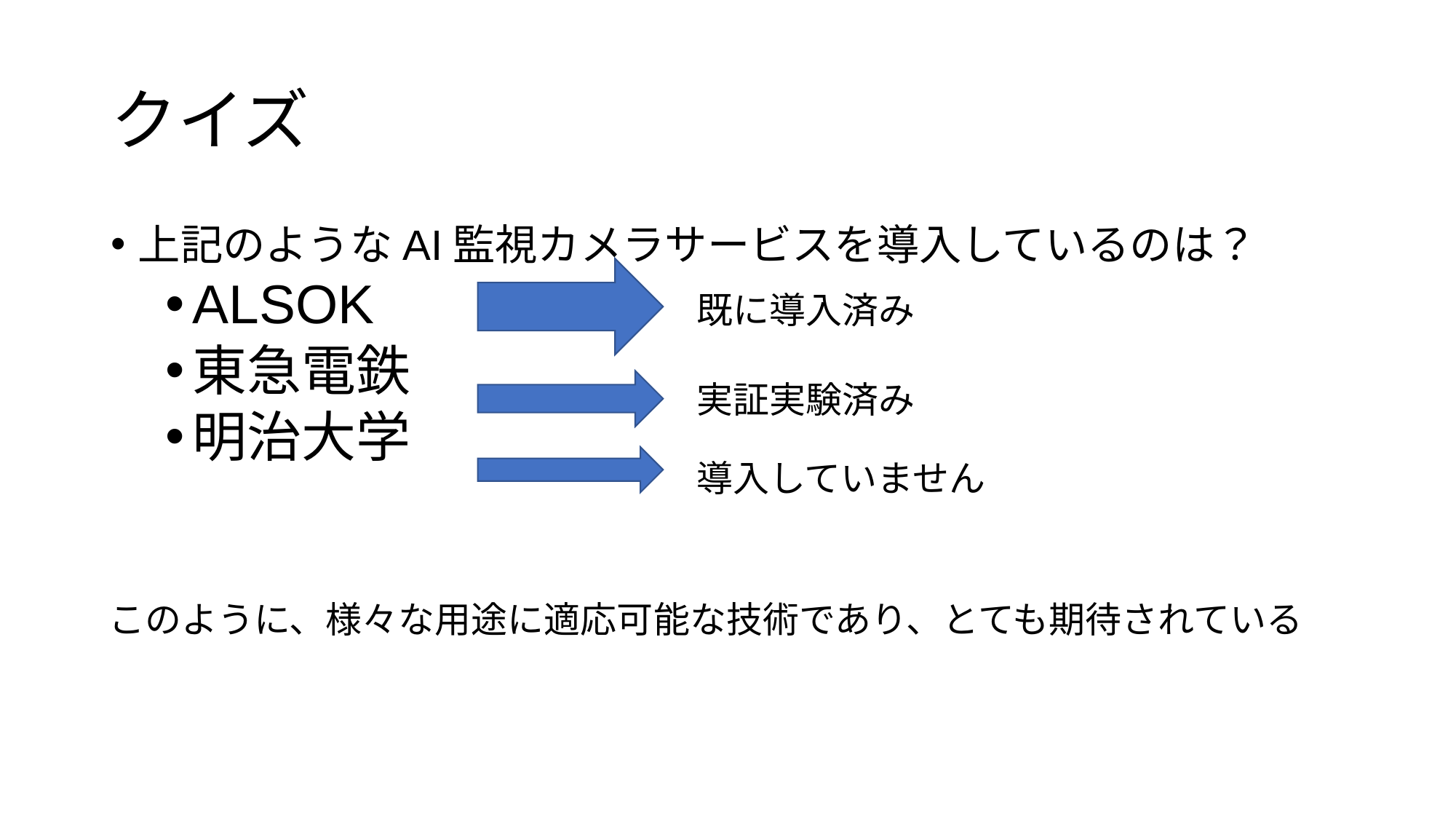

# クイズ
上記のようなAI監視カメラサービスを導入しているのは？
ALSOK
東急電鉄
明治大学

既に導入済み

実証実験済み

導入していません
このように、様々な用途に適応可能な技術であり、とても期待されている